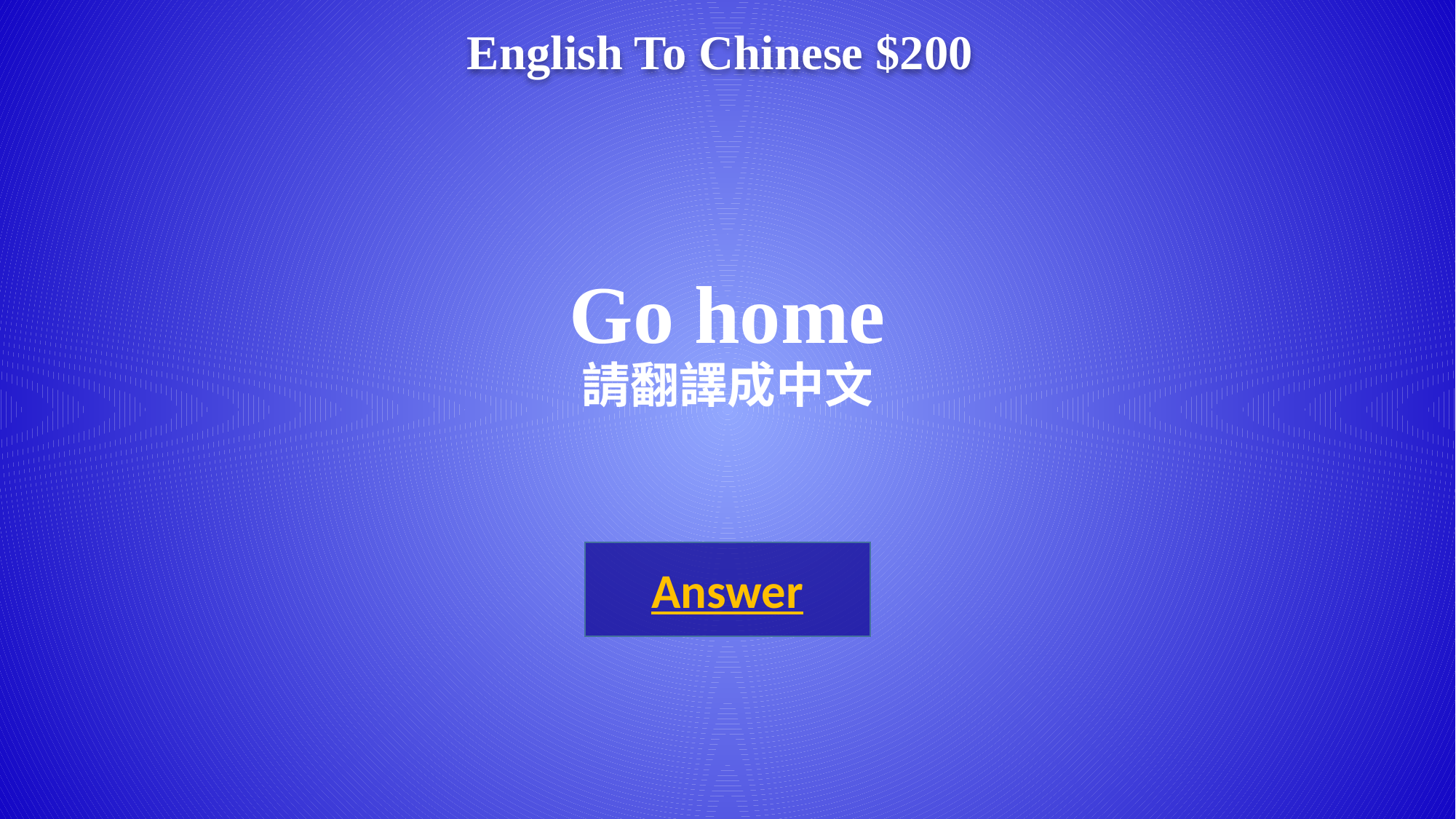

English To Chinese $200
# Go home 請翻譯成中文